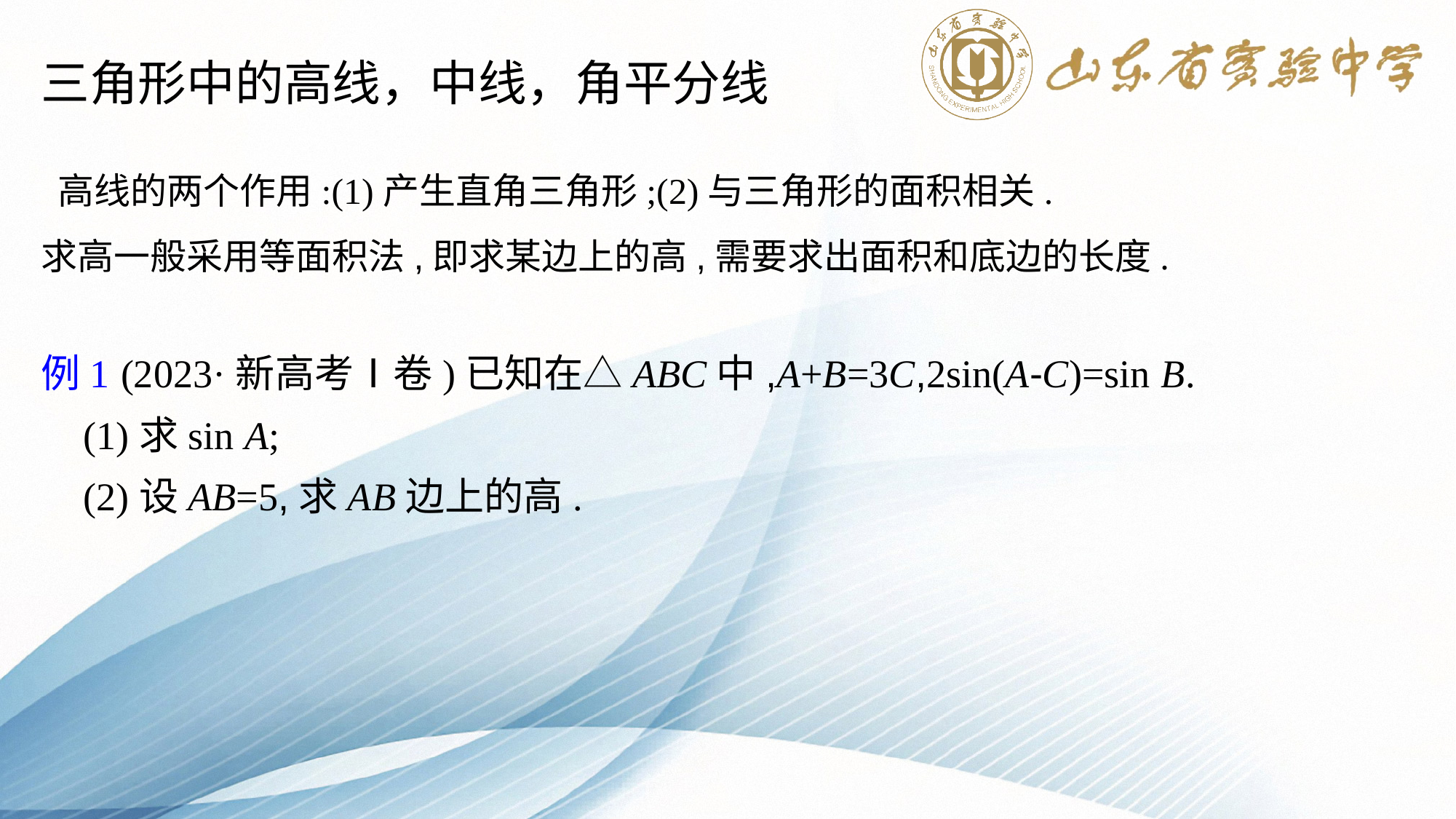

三角形中的高线，中线，角平分线
 高线的两个作用:(1)产生直角三角形;(2)与三角形的面积相关.
求高一般采用等面积法,即求某边上的高,需要求出面积和底边的长度.

例1 (2023·新高考Ⅰ卷)已知在△ABC中,A+B=3C,2sin(A-C)=sin B.
	(1)求sin A;
	(2)设AB=5,求AB边上的高.